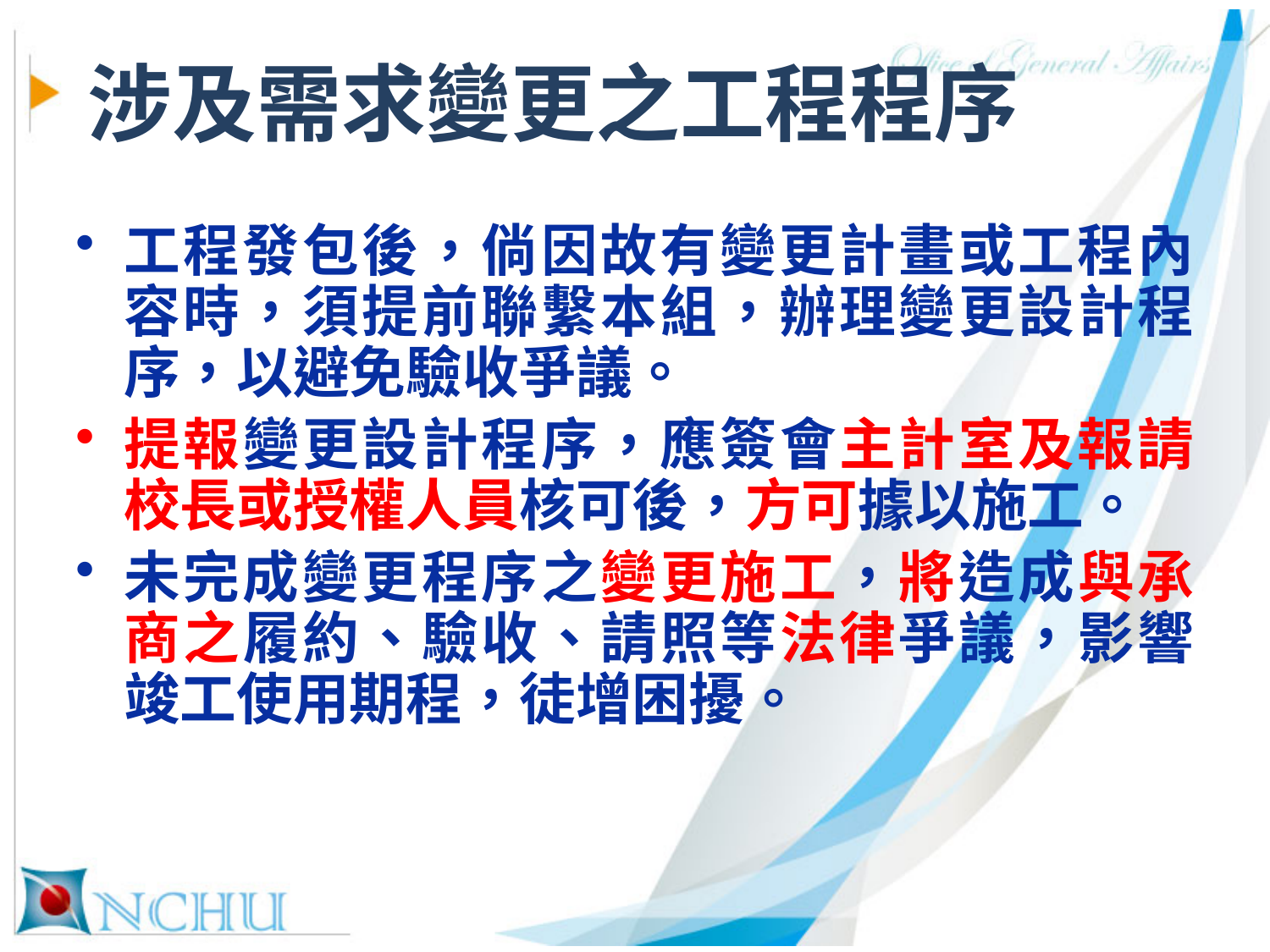

# 涉及需求變更之工程程序
工程發包後，倘因故有變更計畫或工程內容時，須提前聯繫本組，辦理變更設計程序，以避免驗收爭議。
提報變更設計程序，應簽會主計室及報請校長或授權人員核可後，方可據以施工。
未完成變更程序之變更施工，將造成與承商之履約、驗收、請照等法律爭議，影響竣工使用期程，徒增困擾。